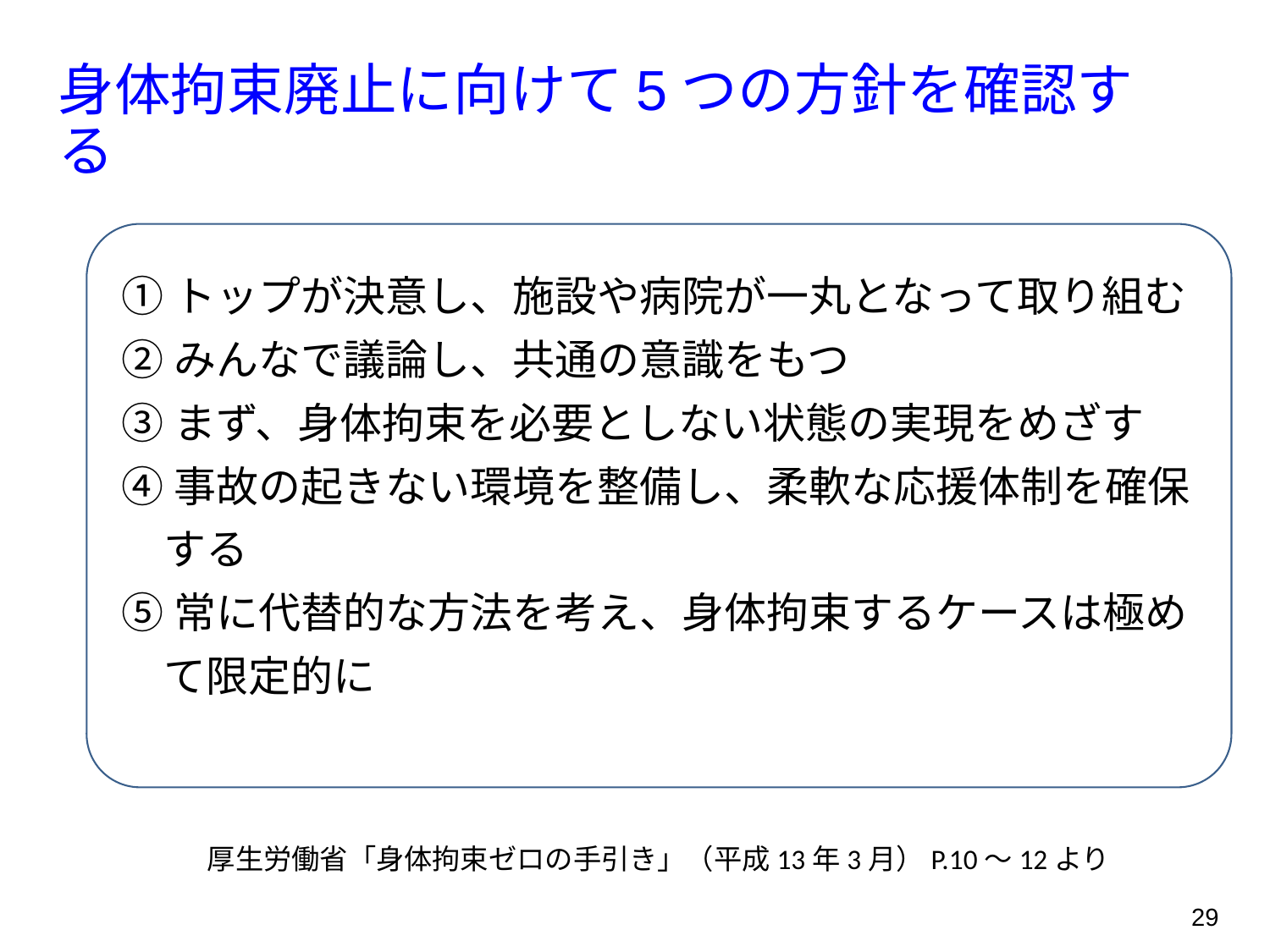

# 身体拘束廃止に向けて5つの方針を確認する

①トップが決意し、施設や病院が一丸となって取り組む
②みんなで議論し、共通の意識をもつ
③まず、身体拘束を必要としない状態の実現をめざす
④事故の起きない環境を整備し、柔軟な応援体制を確保
　する
⑤常に代替的な方法を考え、身体拘束するケースは極め
　て限定的に
厚生労働省「身体拘束ゼロの手引き」（平成13年3月）P.10～12より
29